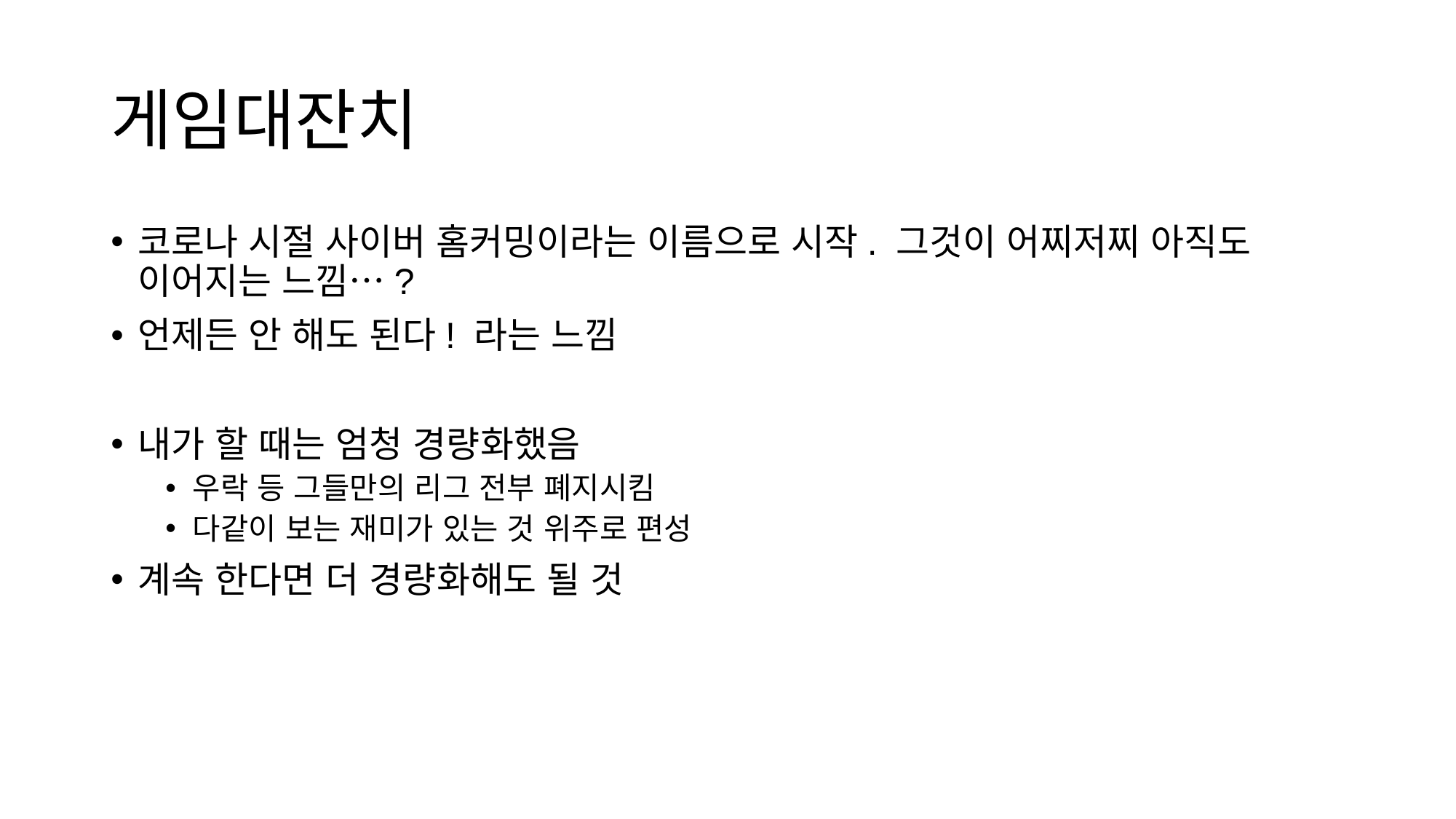

# 게임대잔치
코로나 시절 사이버 홈커밍이라는 이름으로 시작. 그것이 어찌저찌 아직도 이어지는 느낌…?
언제든 안 해도 된다! 라는 느낌

내가 할 때는 엄청 경량화했음
우락 등 그들만의 리그 전부 폐지시킴
다같이 보는 재미가 있는 것 위주로 편성
계속 한다면 더 경량화해도 될 것